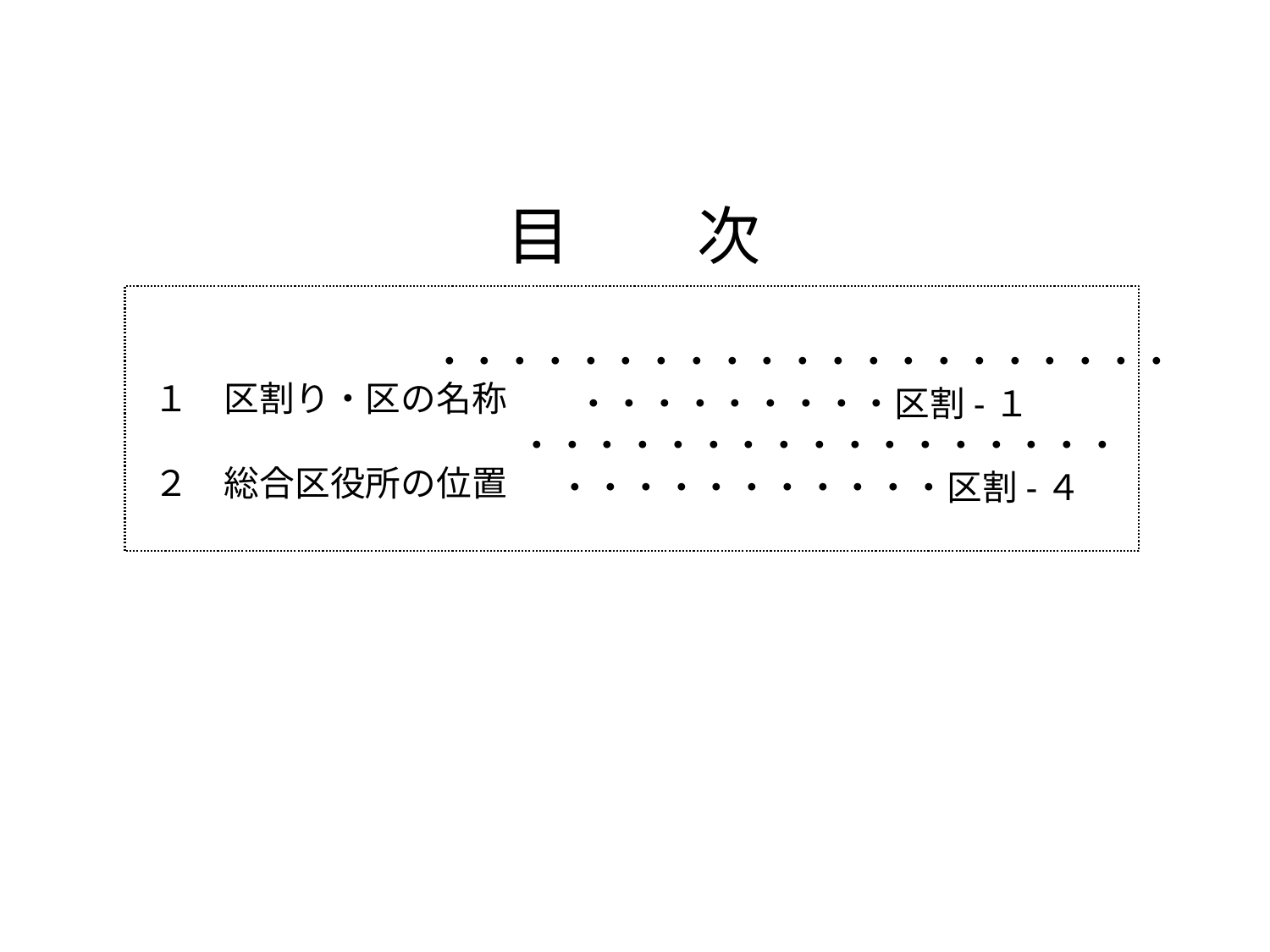

# 目　　次
 １　区割り・区の名称
 ２　総合区役所の位置
・・・・・・・・・・・・・・・・・・・・・・・・・・・・・・区割-１
・・・・・・・・・・・・・・・・・・・・・・・・・・・・区割-４